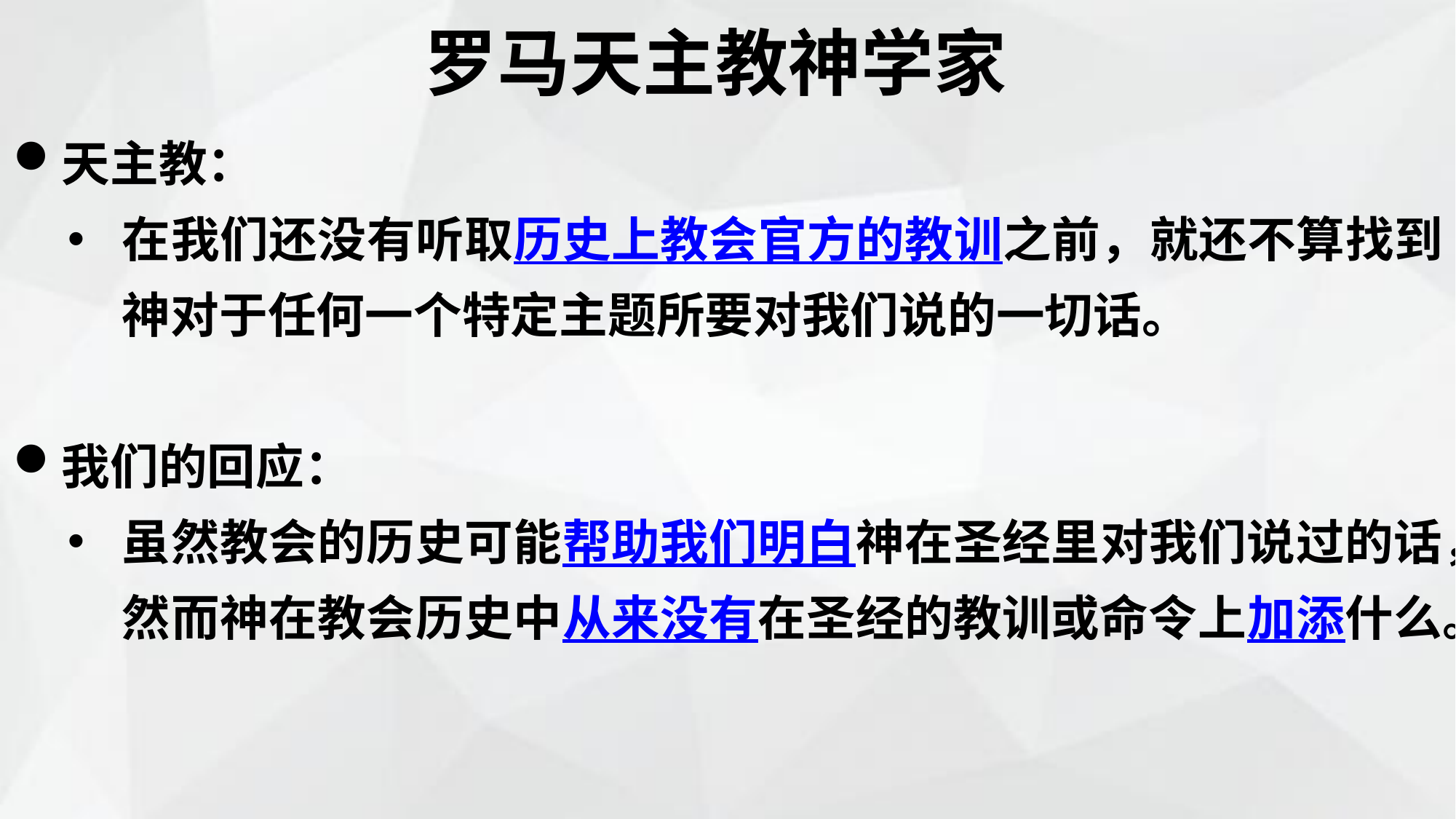

罗马天主教神学家
天主教：
在我们还没有听取历史上教会官方的教训之前，就还不算找到神对于任何一个特定主题所要对我们说的一切话。

我们的回应：
虽然教会的历史可能帮助我们明白神在圣经里对我们说过的话，然而神在教会历史中从来没有在圣经的教训或命令上加添什么。

7